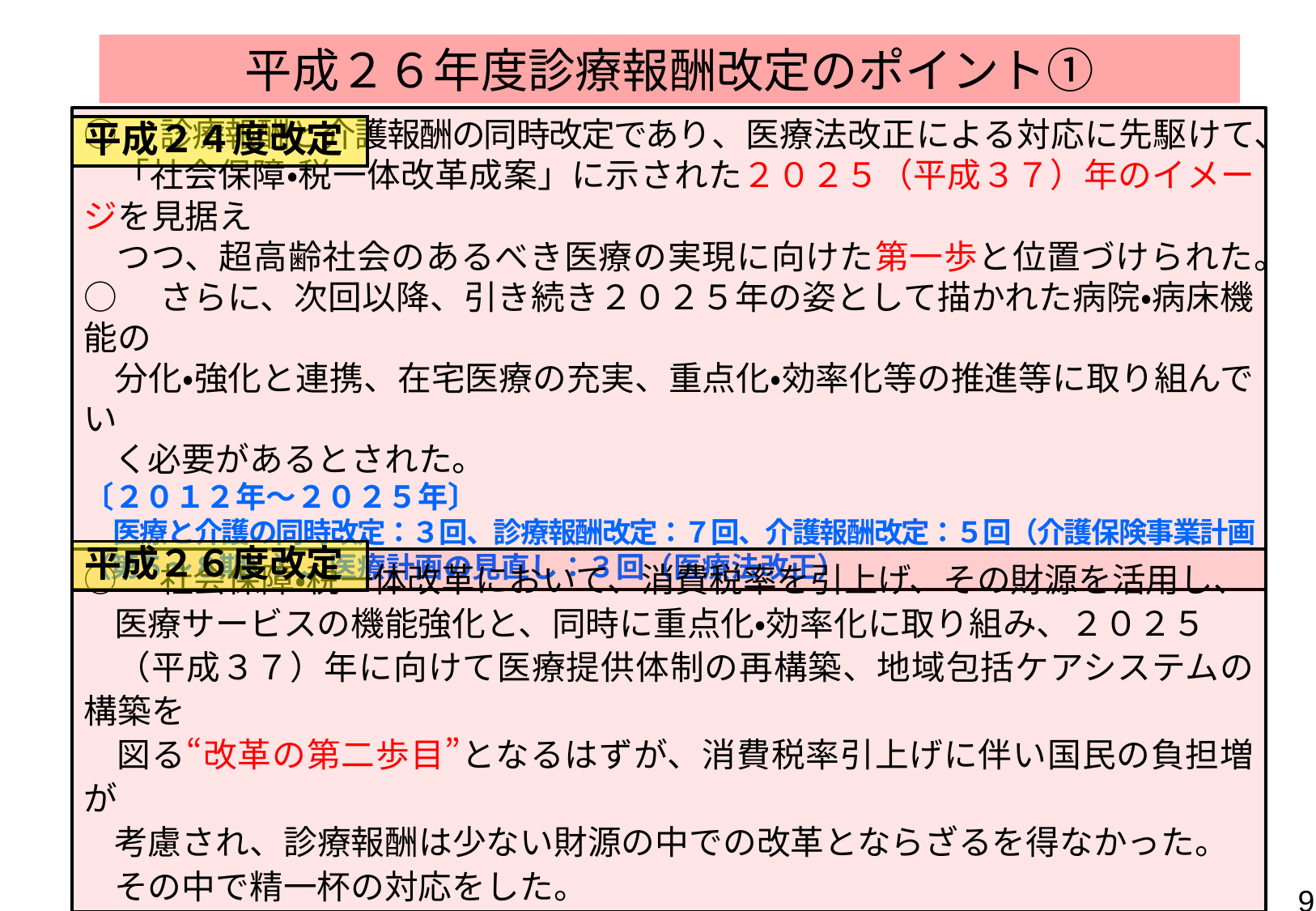

平成２６年度診療報酬改定のポイント①
平成２４度改定
○　診療報酬と介護報酬の同時改定であり、医療法改正による対応に先駆けて、
   「社会保障・税一体改革成案」に示された２０２５（平成３７）年のイメージを見据え
   つつ、超高齢社会のあるべき医療の実現に向けた第一歩と位置づけられた。
○　さらに、次回以降、引き続き２０２５年の姿として描かれた病院・病床機能の
   分化・強化と連携、在宅医療の充実、重点化・効率化等の推進等に取り組んでい
   く必要があるとされた。
〔２０１２年～２０２５年〕
　医療と介護の同時改定：３回、診療報酬改定：７回、介護報酬改定：５回（介護保険事業計画（第５～８期））、医療計画の見直し：３回（医療法改正）

平成２６度改定
○　社会保障・税一体改革において、消費税率を引上げ、その財源を活用し、
   医療サービスの機能強化と、同時に重点化・効率化に取り組み、２０２５
   （平成３７）年に向けて医療提供体制の再構築、地域包括ケアシステムの構築を
   図る“改革の第二歩目”となるはずが、消費税率引上げに伴い国民の負担増が
   考慮され、診療報酬は少ない財源の中での改革とならざるを得なかった。
   その中で精一杯の対応をした。
9